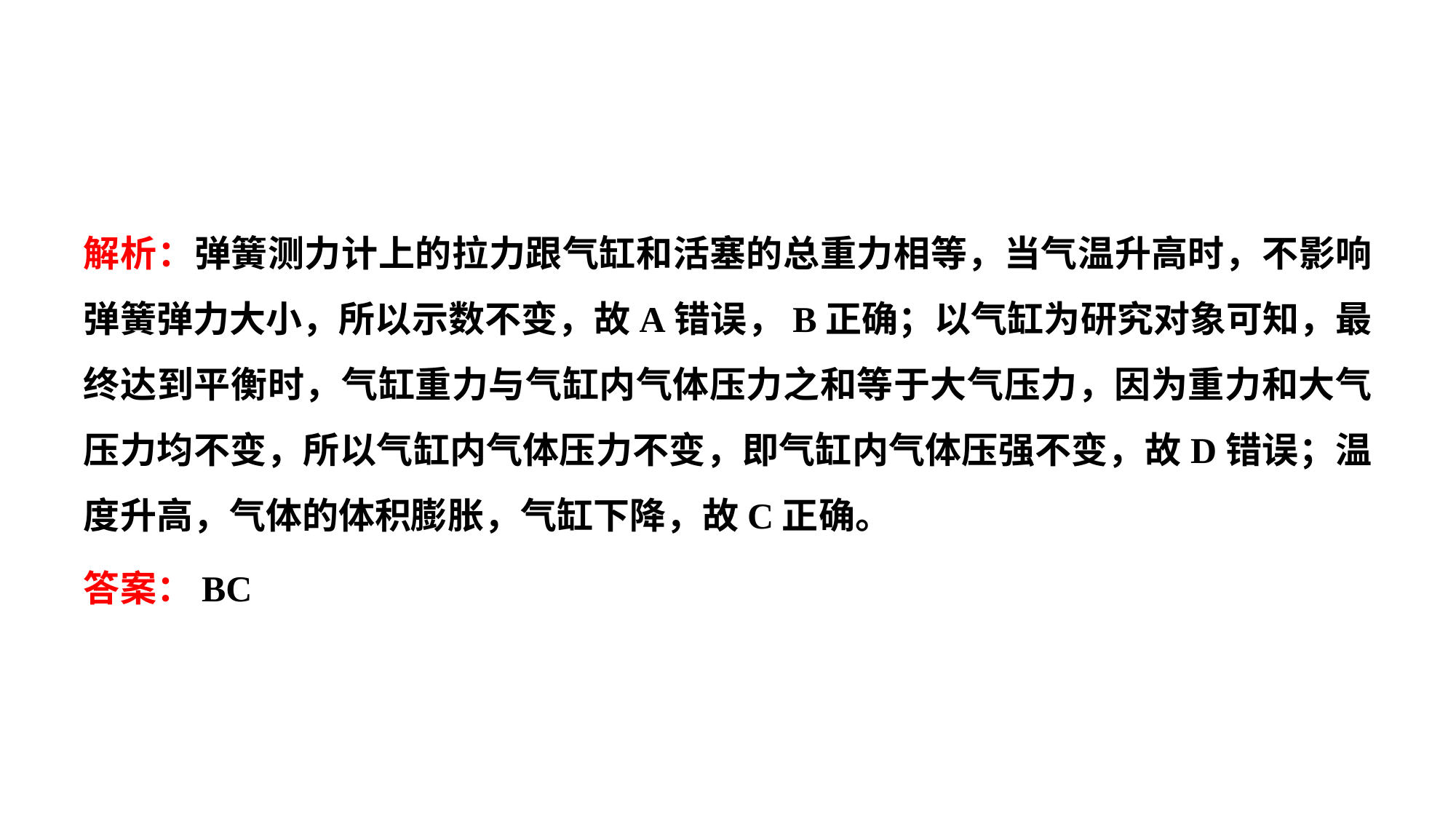

解析：弹簧测力计上的拉力跟气缸和活塞的总重力相等，当气温升高时，不影响弹簧弹力大小，所以示数不变，故A错误，B正确；以气缸为研究对象可知，最终达到平衡时，气缸重力与气缸内气体压力之和等于大气压力，因为重力和大气压力均不变，所以气缸内气体压力不变，即气缸内气体压强不变，故D错误；温度升高，气体的体积膨胀，气缸下降，故C正确。
答案：BC